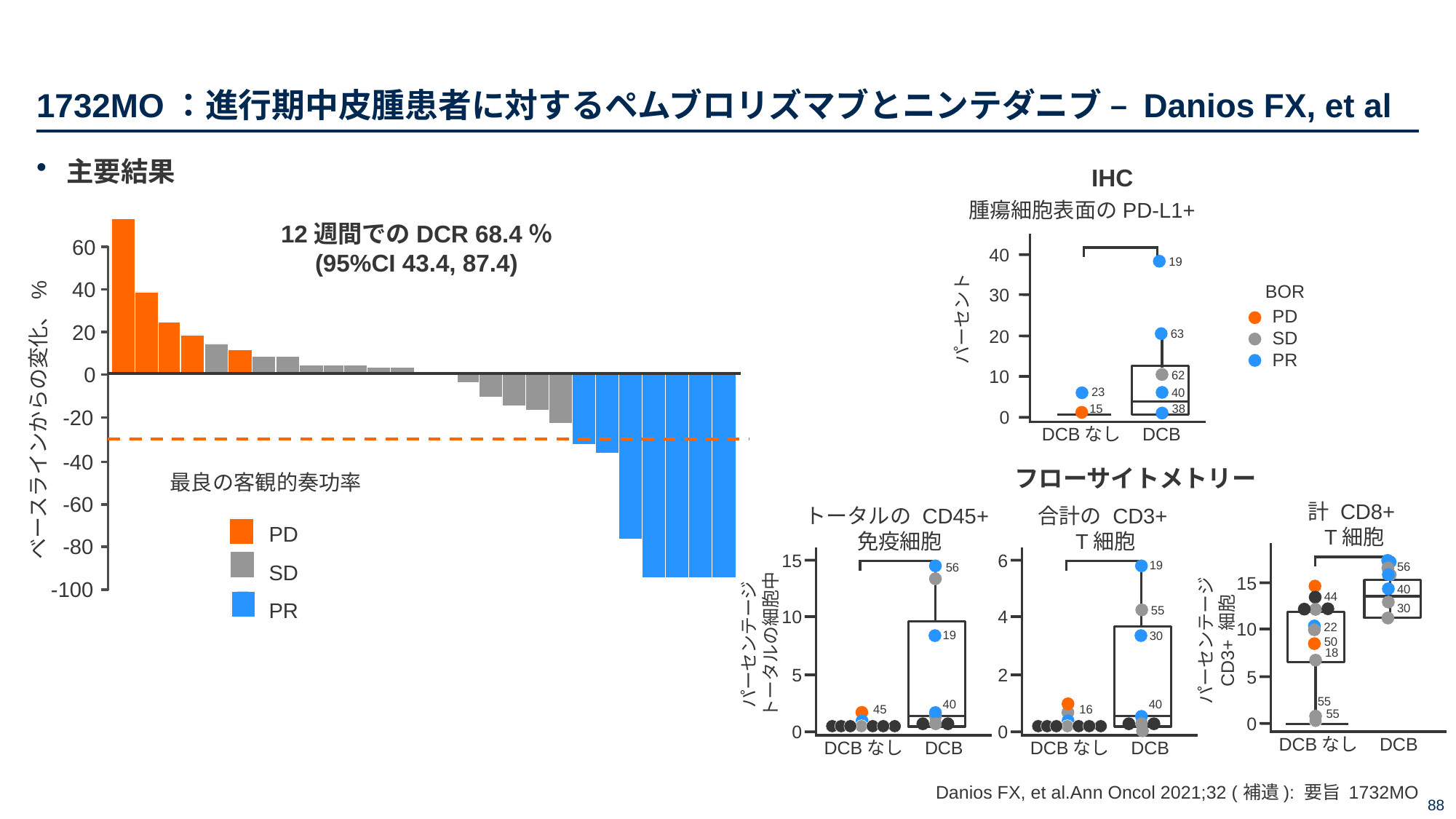

# 1732MO：進行期中皮腫患者に対するペムブロリズマブとニンテダニブ – Danios FX, et al
主要結果
IHC
腫瘍細胞表面のPD-L1+

40

30

パーセント
20

10

0

19

BOR
PD
SD
PR

63

62

23
40

38
15

DCBなし
DCB
12週間でのDCR 68.4％
(95%CI 43.4, 87.4)

60
40
20
0

-20
ベースラインからの変化、%
-40
-60
-80
-100
フローサイトメトリー
最良の客観的奏功率
計 CD8+
T細胞
トータルの CD45+
免疫細胞
15

10

5

0

56

19

40
45

DCBなし
DCB
パーセンテージ
トータルの細胞中
合計の CD3+
T細胞
6

4

2

0

19

55

30

40
16

DCBなし
DCB
PD
SD
PR

56

15

10

5

0

40

44

30

パーセンテージ
CD3+ 細胞
22

50

18

55

55

DCBなし
DCB
Danios FX, et al.Ann Oncol 2021;32 (補遺): 要旨 1732MO